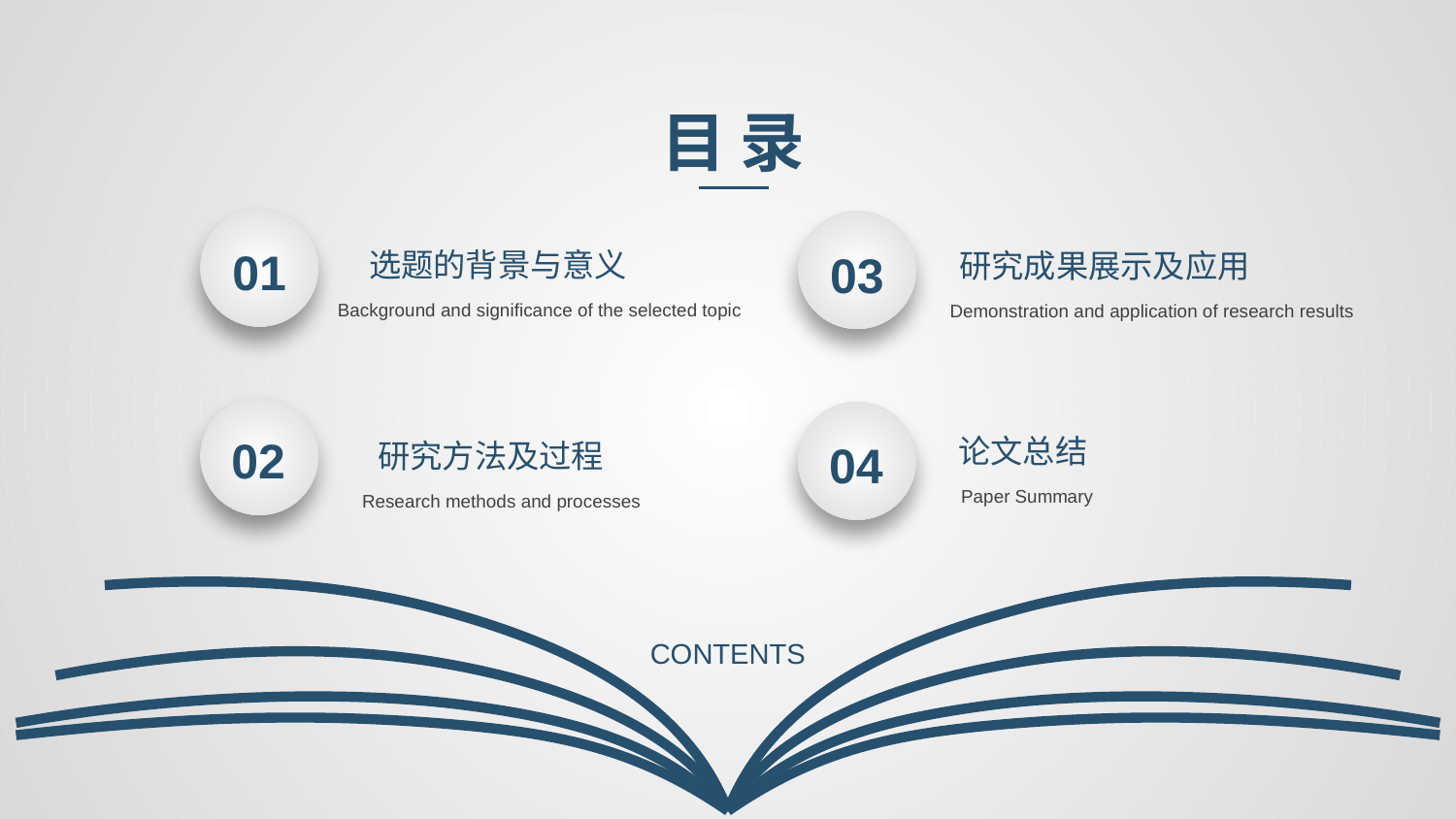

目 录

01

03
选题的背景与意义
研究成果展示及应用
Background and significance of the selected topic
Demonstration and application of research results

02

04
论文总结
研究方法及过程
Paper Summary
Research methods and processes

CONTENTS